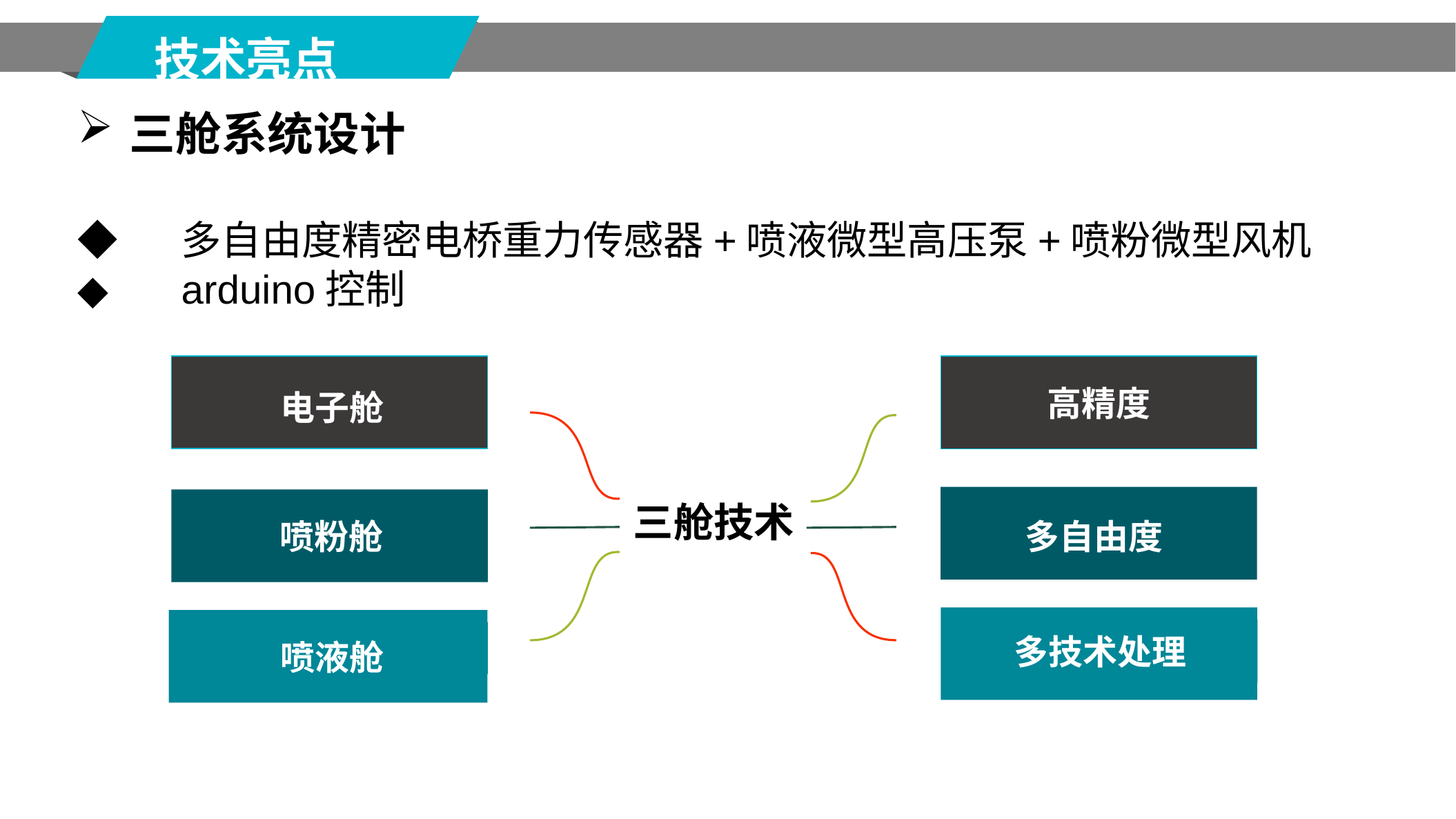

技术亮点

三舱系统设计

◆	多自由度精密电桥重力传感器+喷液微型高压泵+喷粉微型风机
◆	arduino控制

高精度
电子舱

三舱技术
喷粉舱
多自由度

多技术处理
喷液舱